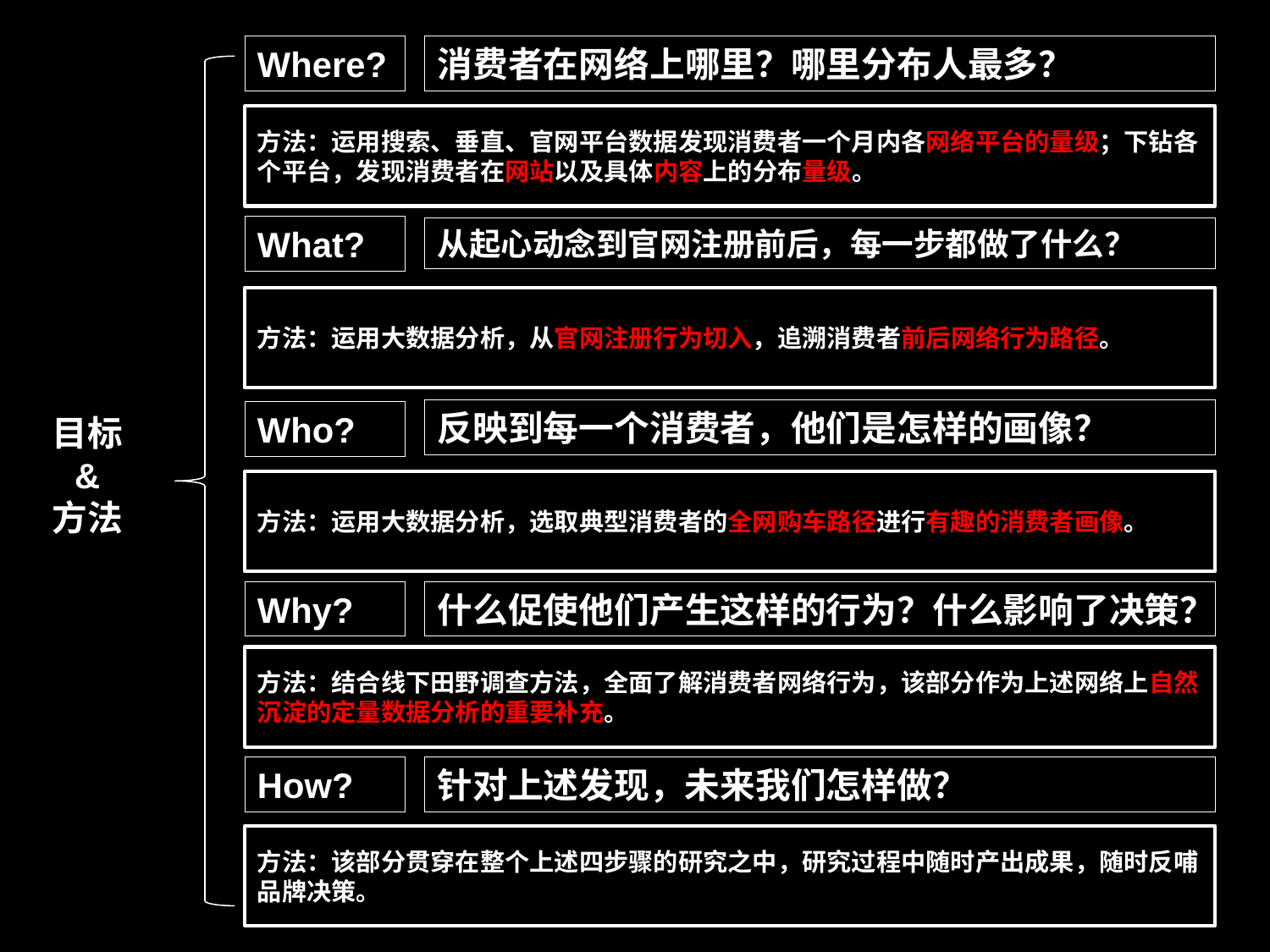

Where?
消费者在网络上哪里？哪里分布人最多？

方法：运用搜索、垂直、官网平台数据发现消费者一个月内各网络平台的量级；下钻各个平台，发现消费者在网站以及具体内容上的分布量级。
What?
从起心动念到官网注册前后，每一步都做了什么？
方法：运用大数据分析，从官网注册行为切入，追溯消费者前后网络行为路径。
反映到每一个消费者，他们是怎样的画像？
Who?
目标
&
方法
方法：运用大数据分析，选取典型消费者的全网购车路径进行有趣的消费者画像。
Why?
什么促使他们产生这样的行为？什么影响了决策？
方法：结合线下田野调查方法，全面了解消费者网络行为，该部分作为上述网络上自然沉淀的定量数据分析的重要补充。
How?
针对上述发现，未来我们怎样做？
方法：该部分贯穿在整个上述四步骤的研究之中，研究过程中随时产出成果，随时反哺品牌决策。